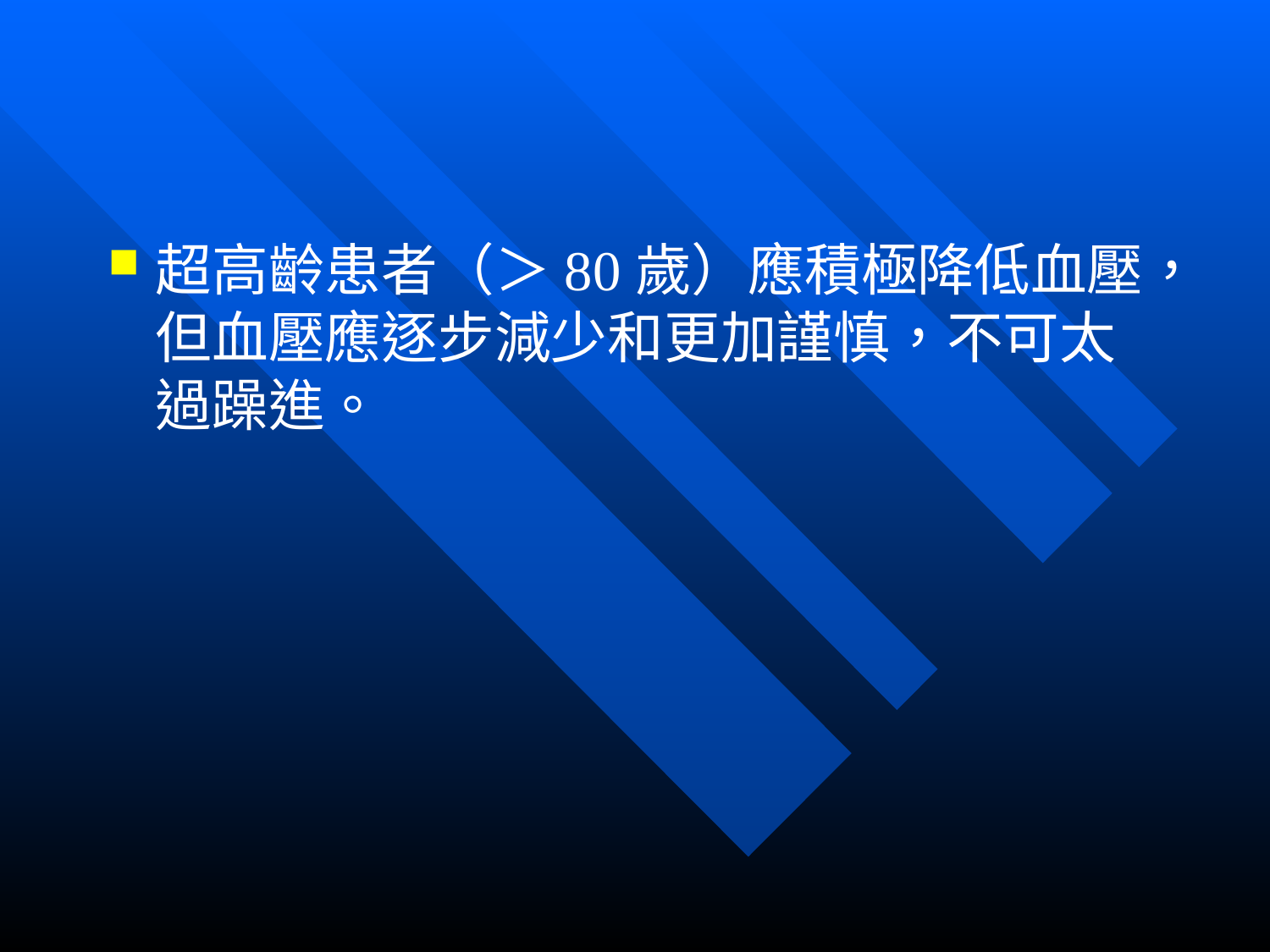

#
超高齡患者（＞80歲）應積極降低血壓，但血壓應逐步減少和更加謹慎，不可太過躁進。